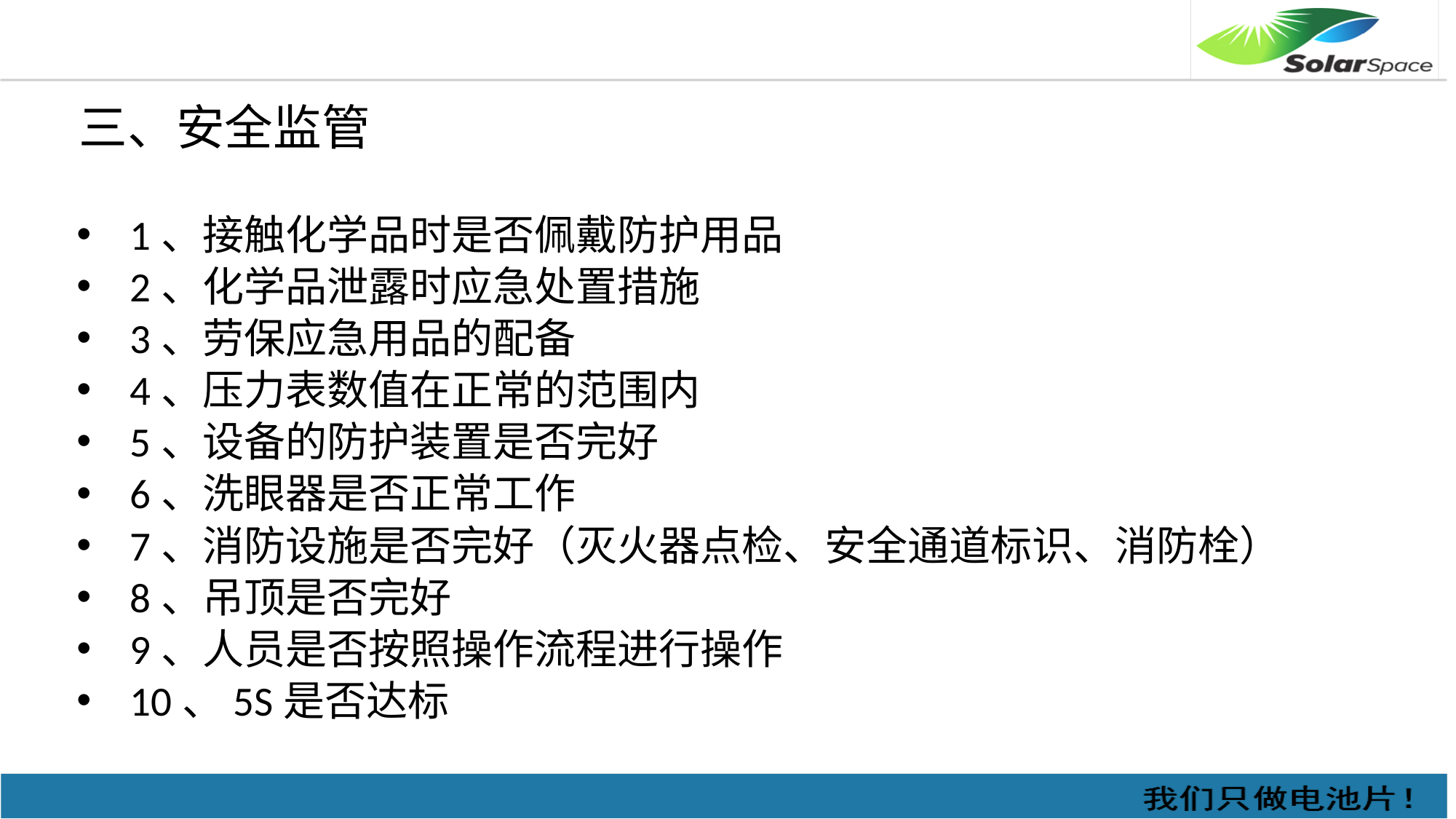

# 三、安全监管
1、接触化学品时是否佩戴防护用品
2、化学品泄露时应急处置措施
3、劳保应急用品的配备
4、压力表数值在正常的范围内
5、设备的防护装置是否完好
6、洗眼器是否正常工作
7、消防设施是否完好（灭火器点检、安全通道标识、消防栓）
8、吊顶是否完好
9、人员是否按照操作流程进行操作
10、5S是否达标